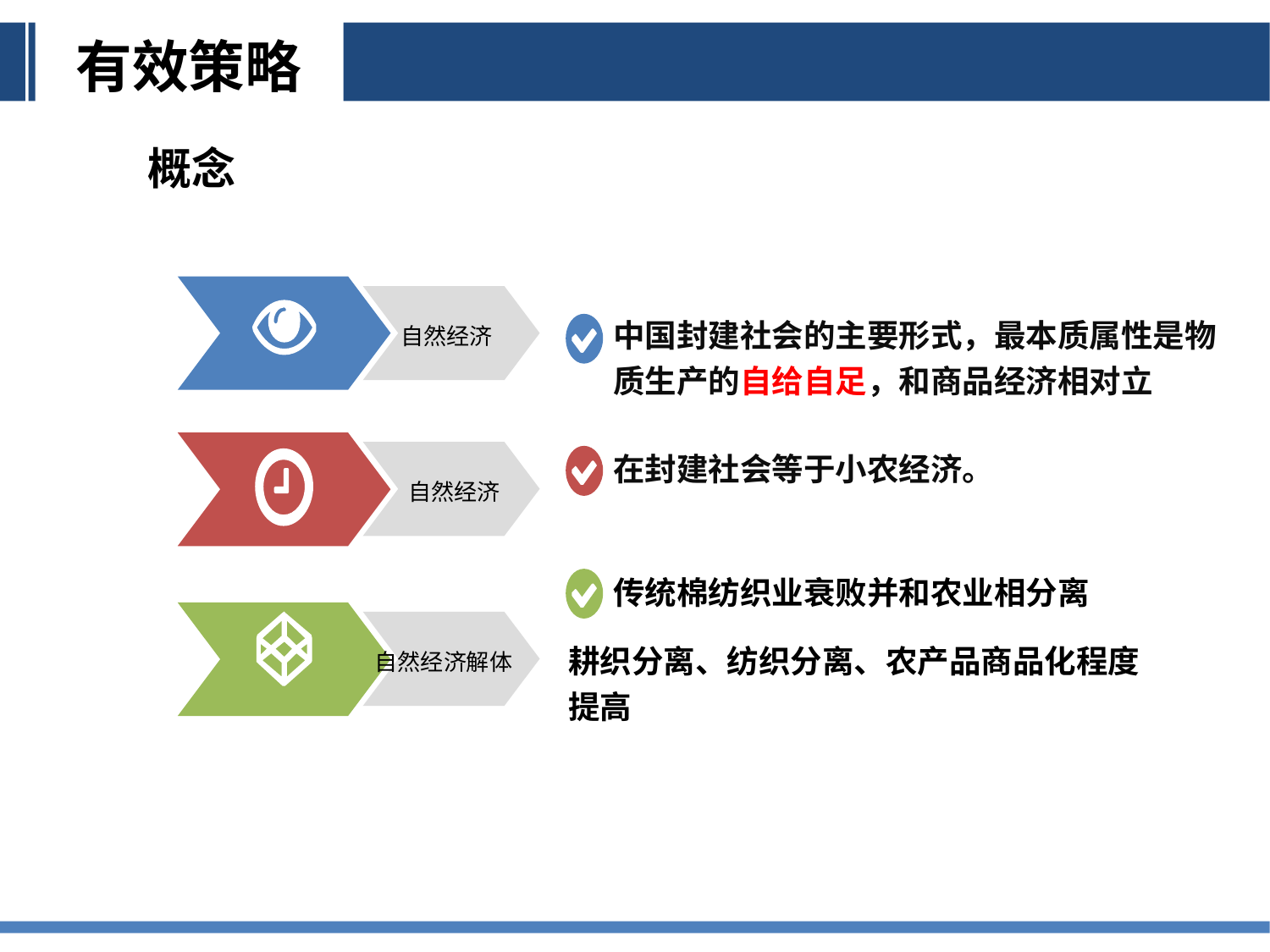

有效策略
概念

自然经济

中国封建社会的主要形式，最本质属性是物质生产的自给自足，和商品经济相对立

自然经济
在封建社会等于小农经济。

传统棉纺织业衰败并和农业相分离

自然经济解体
耕织分离、纺织分离、农产品商品化程度提高